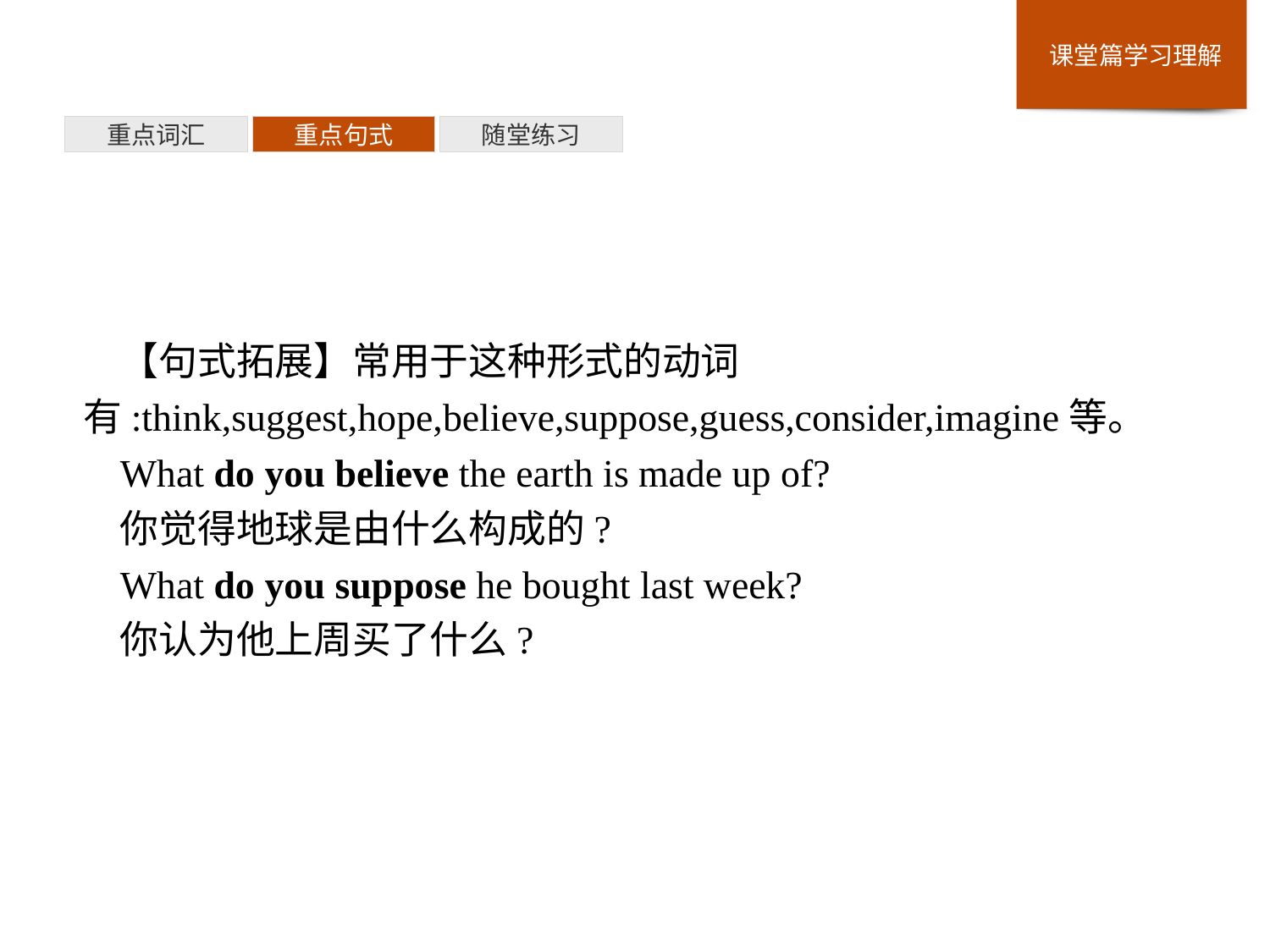

重点词汇
重点句式
随堂练习
【句式拓展】常用于这种形式的动词有:think,suggest,hope,believe,suppose,guess,consider,imagine等。
What do you believe the earth is made up of?
你觉得地球是由什么构成的?
What do you suppose he bought last week?
你认为他上周买了什么?